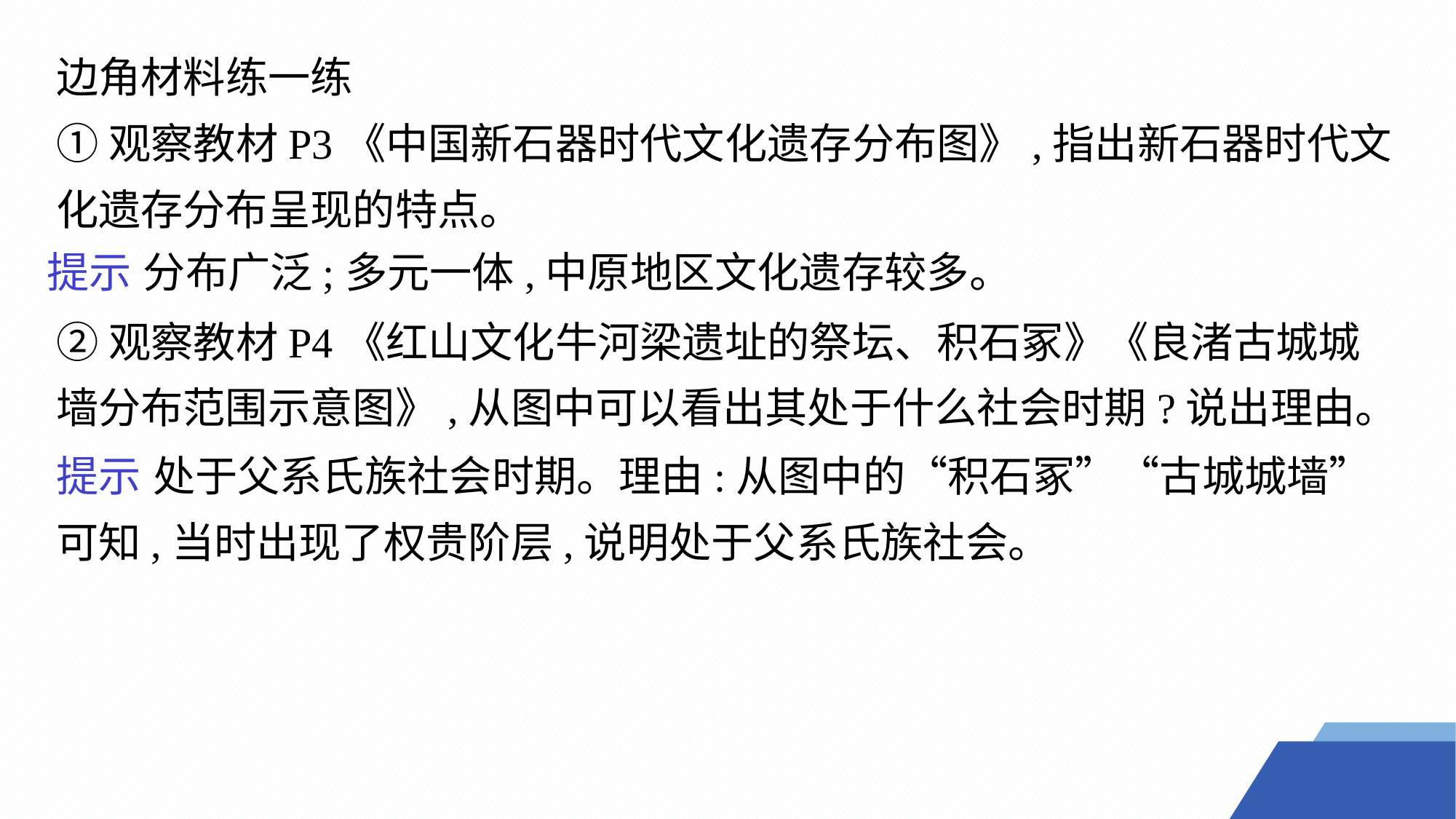

边角材料练一练
①观察教材P3《中国新石器时代文化遗存分布图》,指出新石器时代文化遗存分布呈现的特点。

②观察教材P4《红山文化牛河梁遗址的祭坛、积石冢》《良渚古城城墙分布范围示意图》,从图中可以看出其处于什么社会时期?说出理由。
提示 分布广泛;多元一体,中原地区文化遗存较多。
提示 处于父系氏族社会时期。理由:从图中的“积石冢”“古城城墙”可知,当时出现了权贵阶层,说明处于父系氏族社会。